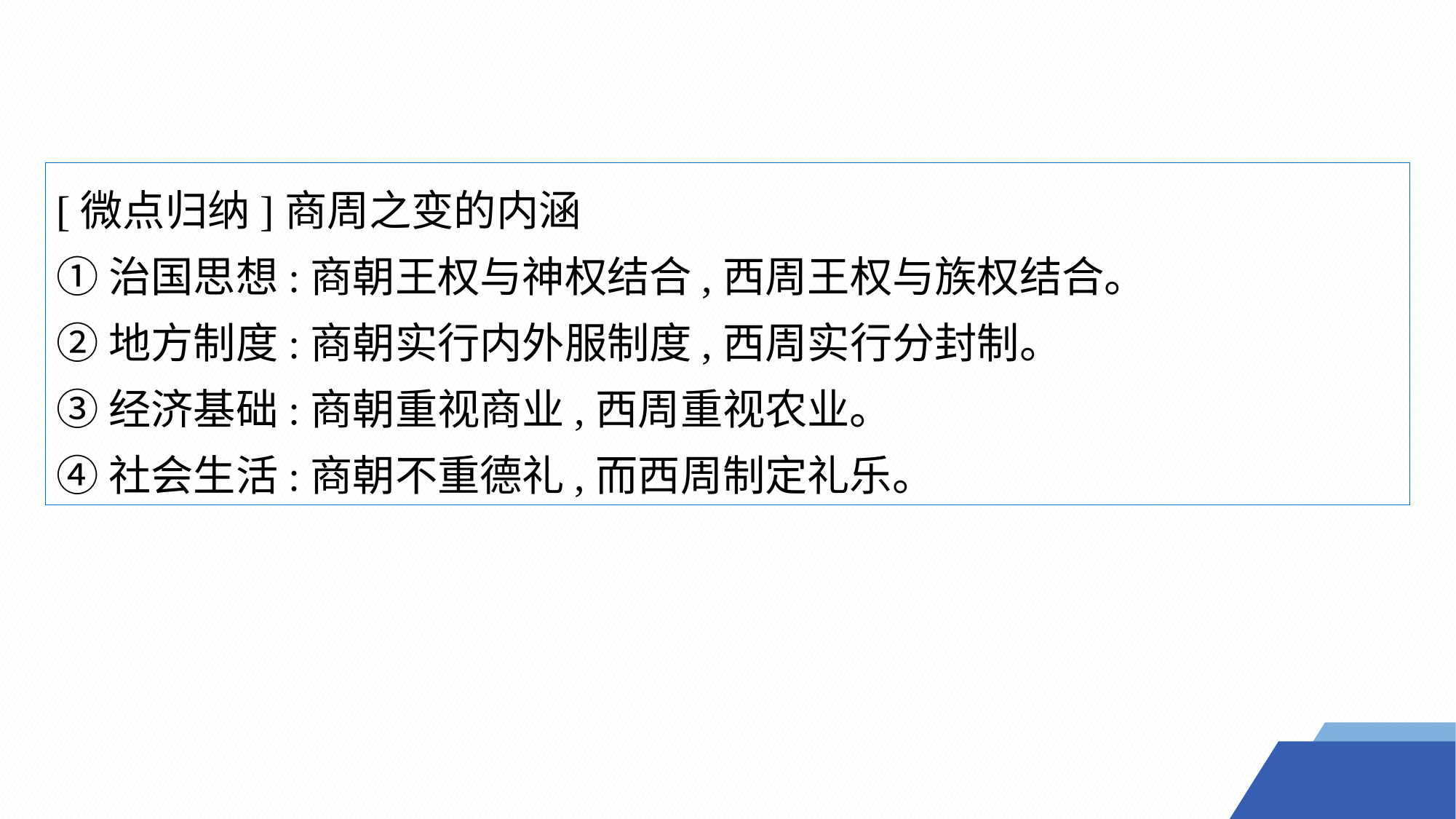

[微点归纳]商周之变的内涵
①治国思想:商朝王权与神权结合,西周王权与族权结合。
②地方制度:商朝实行内外服制度,西周实行分封制。
③经济基础:商朝重视商业,西周重视农业。
④社会生活:商朝不重德礼,而西周制定礼乐。